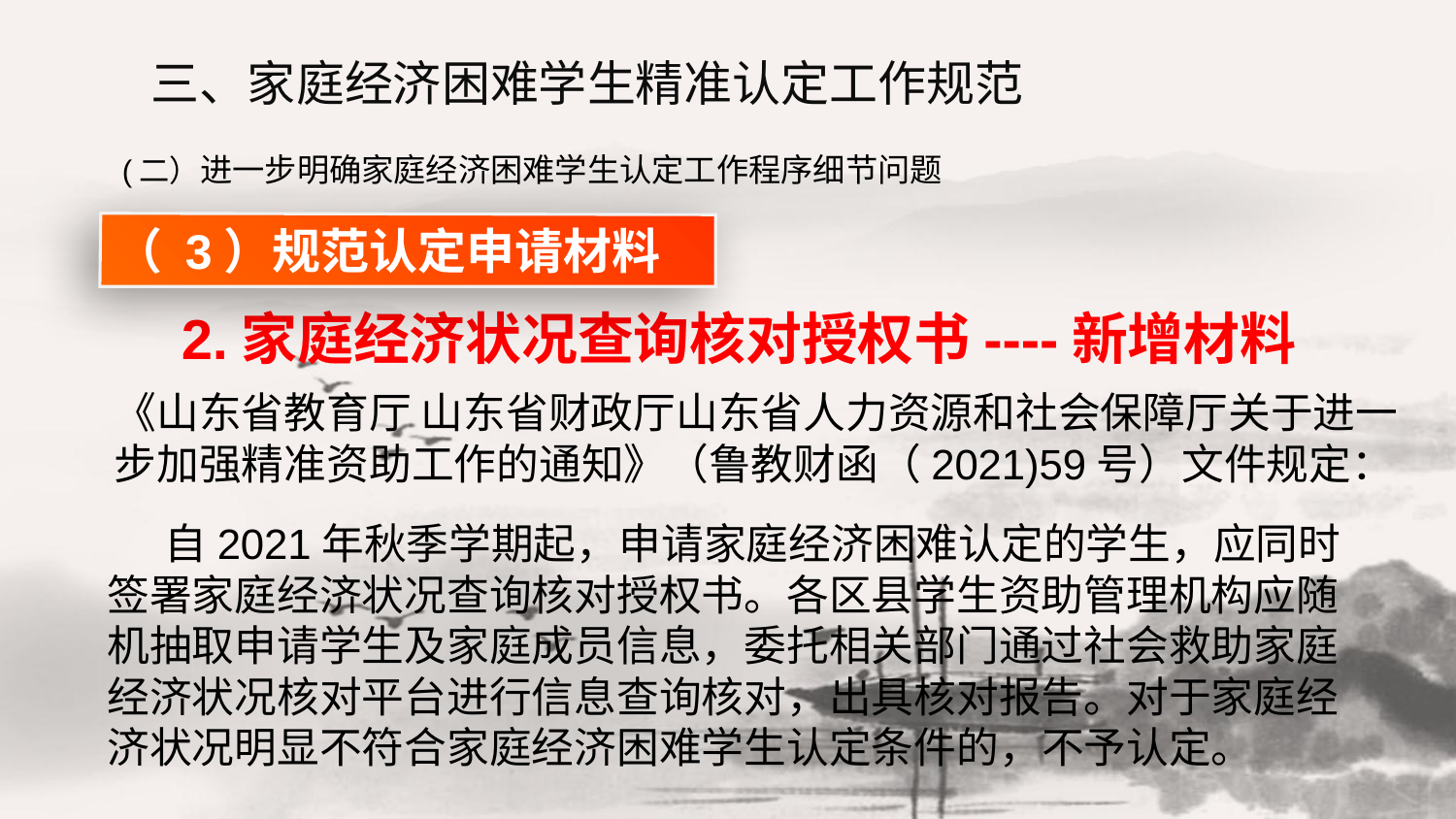

三、家庭经济困难学生精准认定工作规范
(二）进一步明确家庭经济困难学生认定工作程序细节问题
（ 3）规范认定申请材料
2.家庭经济状况查询核对授权书----新增材料
《山东省教育厅 山东省财政厅山东省人力资源和社会保障厅关于进一步加强精准资助工作的通知》（鲁教财函（2021)59号）文件规定：
     自2021年秋季学期起，申请家庭经济困难认定的学生，应同时签署家庭经济状况查询核对授权书。各区县学生资助管理机构应随机抽取申请学生及家庭成员信息，委托相关部门通过社会救助家庭经济状况核对平台进行信息查询核对，出具核对报告。对于家庭经济状况明显不符合家庭经济困难学生认定条件的，不予认定。